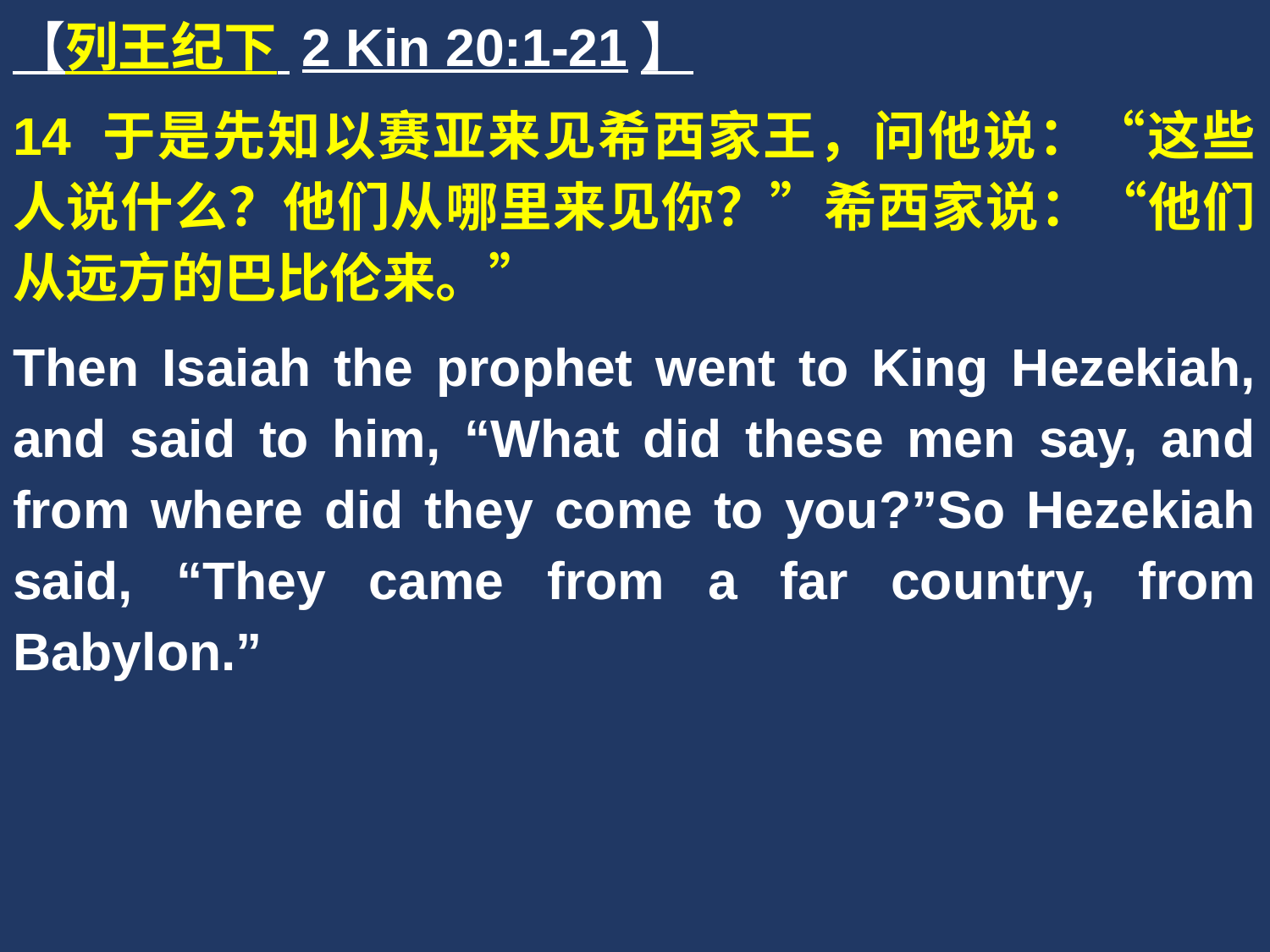

【列王纪下 2 Kin 20:1-21】
14 于是先知以赛亚来见希西家王，问他说：“这些人说什么？他们从哪里来见你？”希西家说：“他们从远方的巴比伦来。”
Then Isaiah the prophet went to King Hezekiah, and said to him, “What did these men say, and from where did they come to you?”So Hezekiah said, “They came from a far country, from Babylon.”